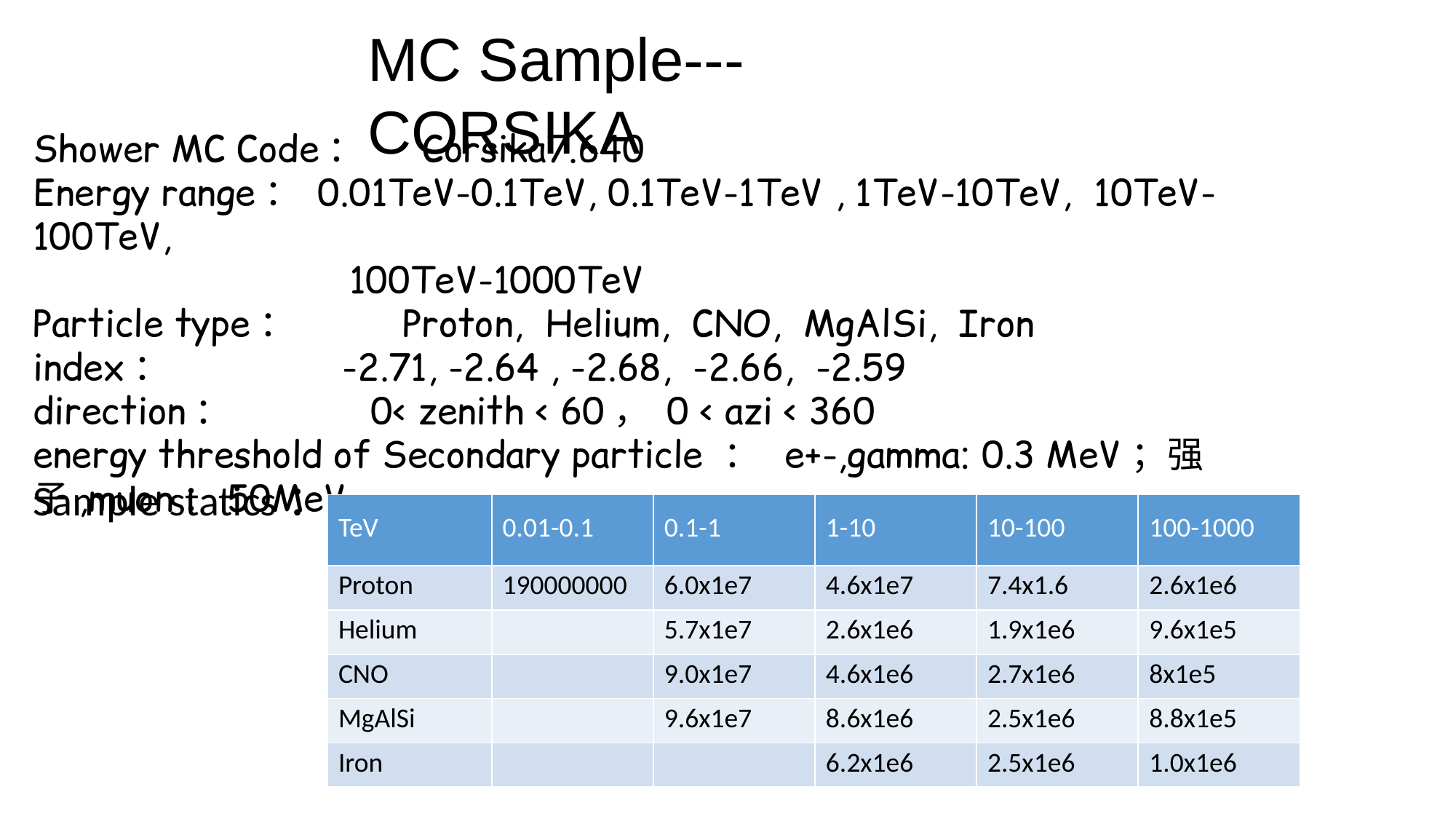

MC Sample---CORSIKA
Shower MC Code：      Corsika7.640
Energy range： 0.01TeV-0.1TeV, 0.1TeV-1TeV , 1TeV-10TeV,  10TeV-100TeV,
                             100TeV-1000TeV
Particle type：            Proton,  Helium,  CNO,  MgAlSi,  Iron
index：                    -2.71, -2.64 , -2.68,  -2.66,  -2.59
direction：                0< zenith < 60， 0 < azi < 360
energy threshold of Secondary particle ：  e+-,gamma: 0.3 MeV；强子,muon：50MeV
Sample statics：
| TeV | 0.01-0.1 | 0.1-1 | 1-10 | 10-100 | 100-1000 |
| --- | --- | --- | --- | --- | --- |
| Proton | 190000000 | 6.0x1e7 | 4.6x1e7 | 7.4x1.6 | 2.6x1e6 |
| Helium |  | 5.7x1e7 | 2.6x1e6 | 1.9x1e6 | 9.6x1e5 |
| CNO |  | 9.0x1e7 | 4.6x1e6 | 2.7x1e6 | 8x1e5 |
| MgAlSi |  | 9.6x1e7 | 8.6x1e6 | 2.5x1e6 | 8.8x1e5 |
| Iron |  |  | 6.2x1e6 | 2.5x1e6 | 1.0x1e6 |